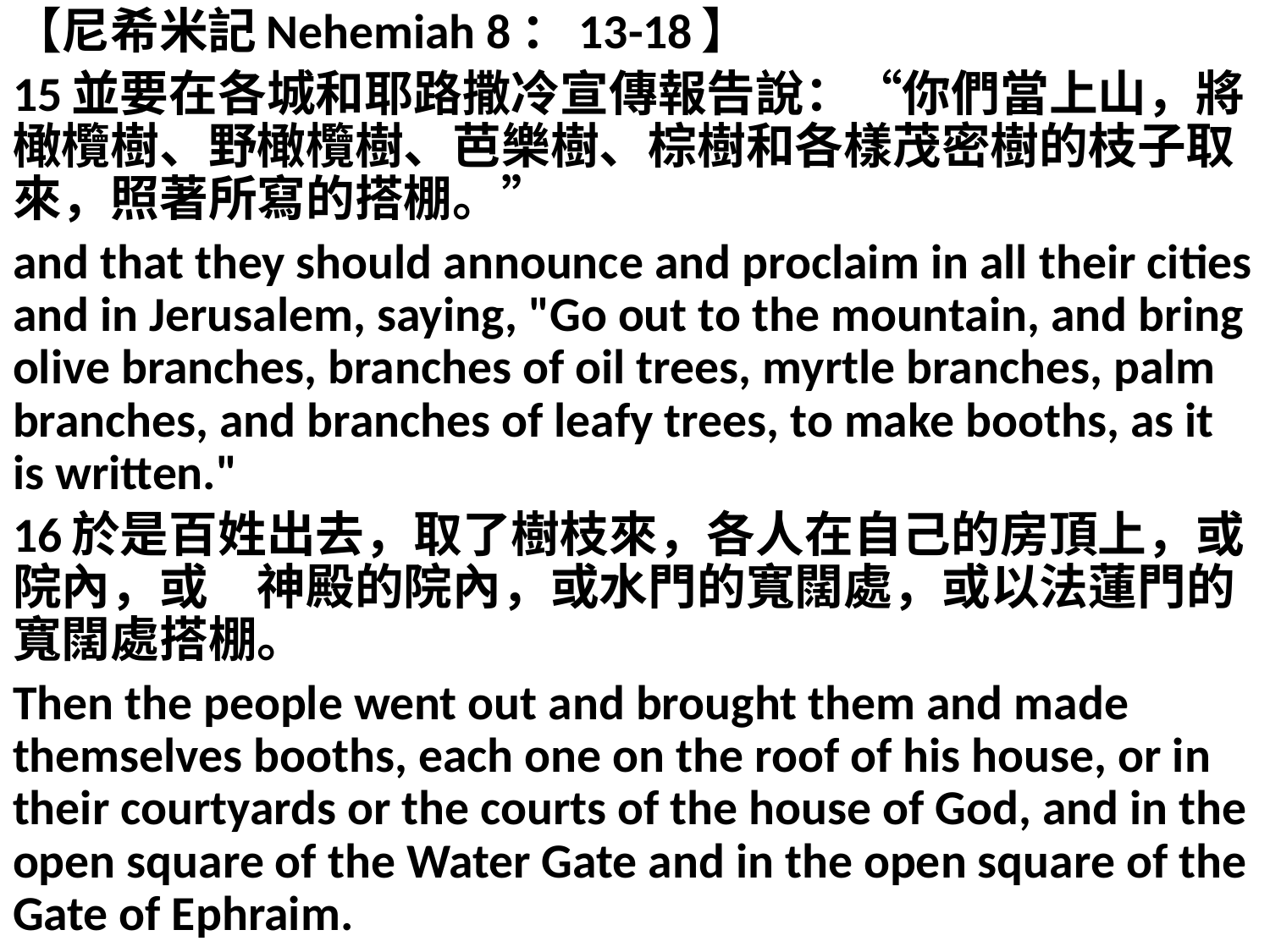

【尼希米記Nehemiah 8：13-18】
15並要在各城和耶路撒冷宣傳報告說：“你們當上山，將橄欖樹、野橄欖樹、芭樂樹、棕樹和各樣茂密樹的枝子取來，照著所寫的搭棚。”
and that they should announce and proclaim in all their cities and in Jerusalem, saying, "Go out to the mountain, and bring olive branches, branches of oil trees, myrtle branches, palm branches, and branches of leafy trees, to make booths, as it is written."
16於是百姓出去，取了樹枝來，各人在自己的房頂上，或院內，或　神殿的院內，或水門的寬闊處，或以法蓮門的寬闊處搭棚。
Then the people went out and brought them and made themselves booths, each one on the roof of his house, or in their courtyards or the courts of the house of God, and in the open square of the Water Gate and in the open square of the Gate of Ephraim.